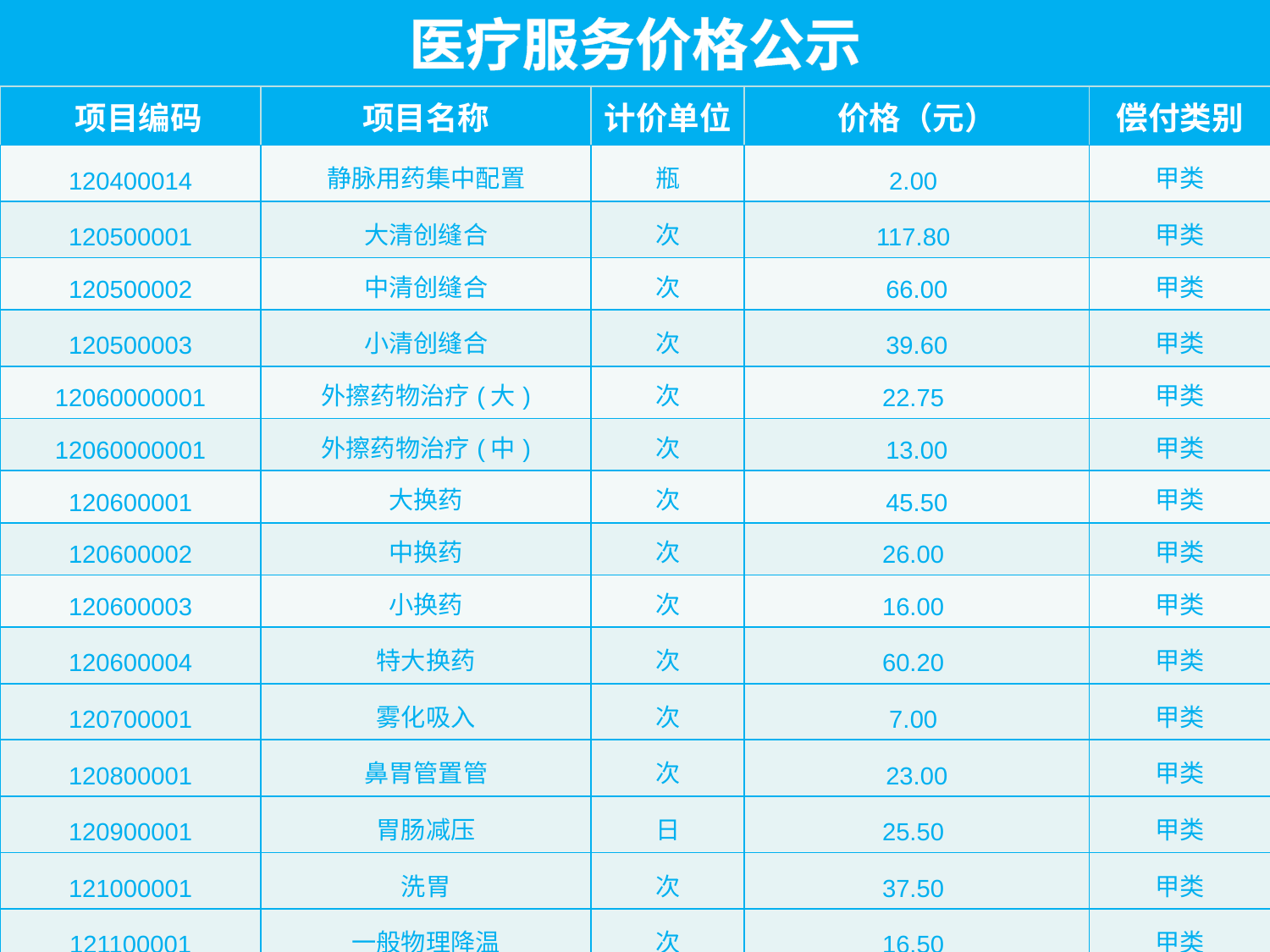

| 医疗服务价格公示 |  |  |  |  |
| --- | --- | --- | --- | --- |
| 项目编码 | 项目名称 | 计价单位 | 价格（元） | 偿付类别 |
| 120400014 | 静脉用药集中配置 | 瓶 | 2.00 | 甲类 |
| 120500001 | 大清创缝合 | 次 | 117.80 | 甲类 |
| 120500002 | 中清创缝合 | 次 | 66.00 | 甲类 |
| 120500003 | 小清创缝合 | 次 | 39.60 | 甲类 |
| 12060000001 | 外擦药物治疗(大) | 次 | 22.75 | 甲类 |
| 12060000001 | 外擦药物治疗(中) | 次 | 13.00 | 甲类 |
| 120600001 | 大换药 | 次 | 45.50 | 甲类 |
| 120600002 | 中换药 | 次 | 26.00 | 甲类 |
| 120600003 | 小换药 | 次 | 16.00 | 甲类 |
| 120600004 | 特大换药 | 次 | 60.20 | 甲类 |
| 120700001 | 雾化吸入 | 次 | 7.00 | 甲类 |
| 120800001 | 鼻胃管置管 | 次 | 23.00 | 甲类 |
| 120900001 | 胃肠减压 | 日 | 25.50 | 甲类 |
| 121000001 | 洗胃 | 次 | 37.50 | 甲类 |
| 121100001 | 一般物理降温 | 次 | 16.50 | 甲类 |